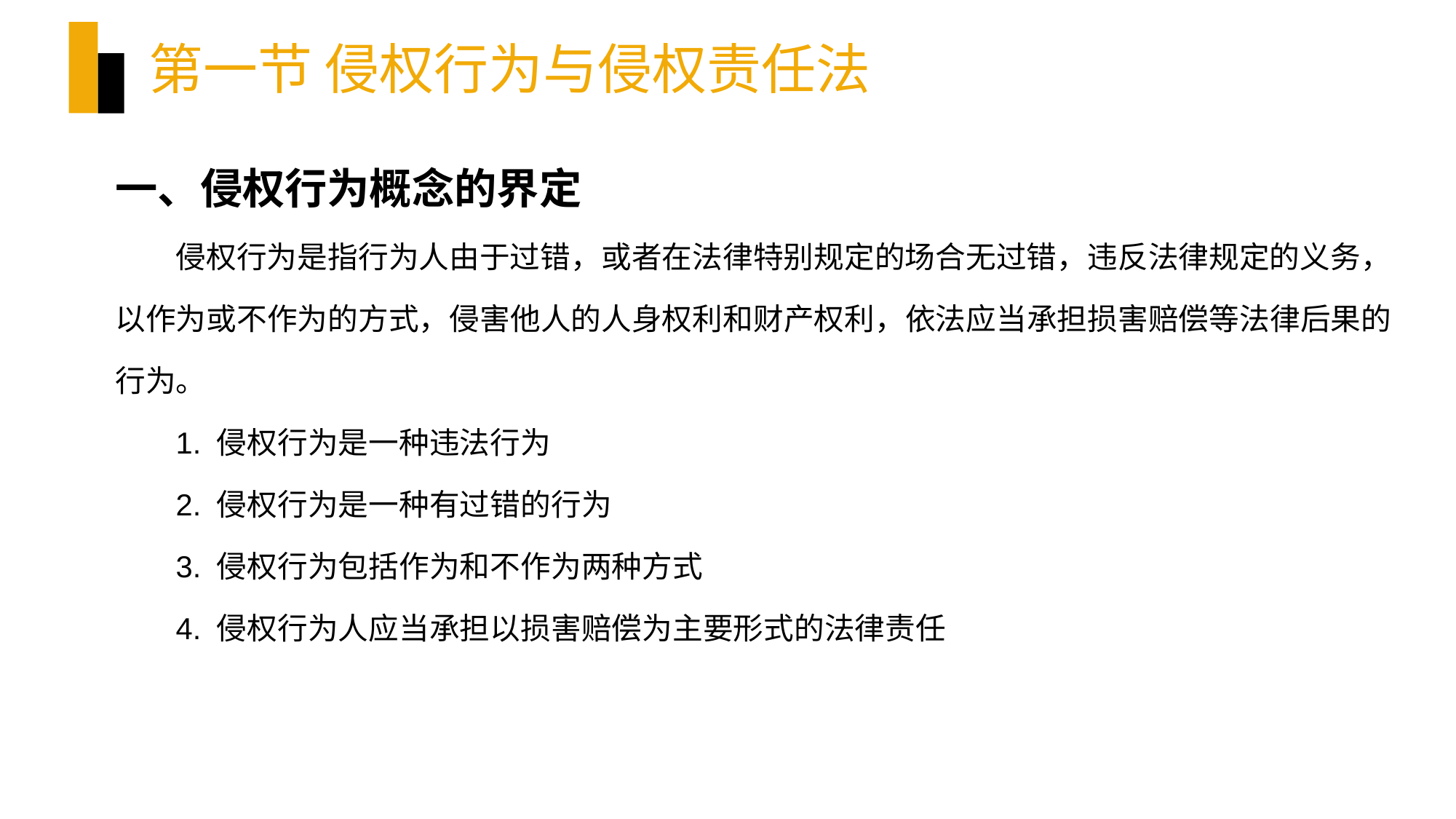

# 第一节 侵权行为与侵权责任法
一、侵权行为概念的界定
侵权行为是指行为人由于过错，或者在法律特别规定的场合无过错，违反法律规定的义务，以作为或不作为的方式，侵害他人的人身权利和财产权利，依法应当承担损害赔偿等法律后果的行为。
1. 侵权行为是一种违法行为
2. 侵权行为是一种有过错的行为
3. 侵权行为包括作为和不作为两种方式
4. 侵权行为人应当承担以损害赔偿为主要形式的法律责任